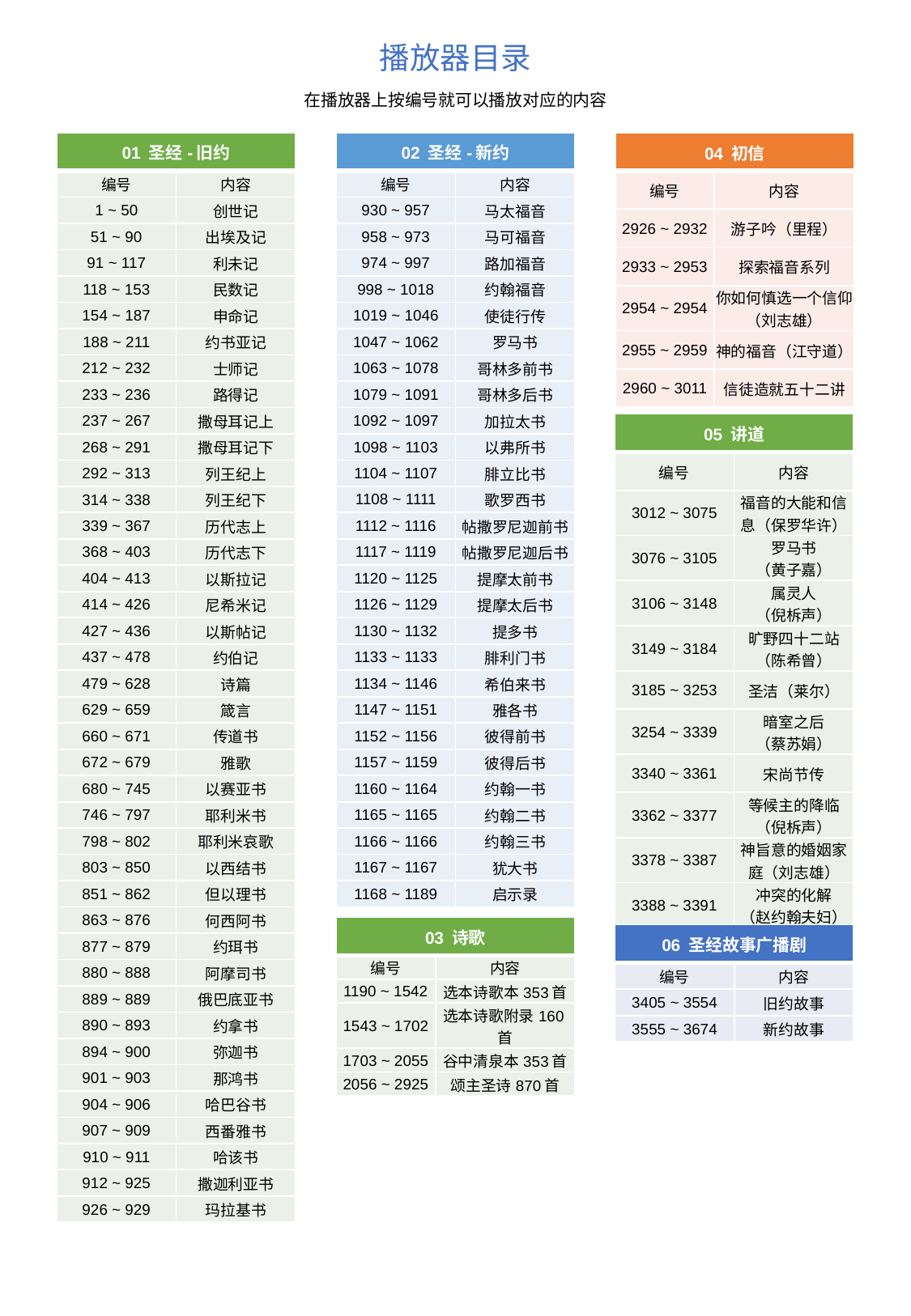

播放器目录
在播放器上按编号就可以播放对应的内容
| 01 圣经-旧约 |  |
| --- | --- |
| 编号 | 内容 |
| 1 ~ 50 | 创世记 |
| 51 ~ 90 | 出埃及记 |
| 91 ~ 117 | 利未记 |
| 118 ~ 153 | 民数记 |
| 154 ~ 187 | 申命记 |
| 188 ~ 211 | 约书亚记 |
| 212 ~ 232 | 士师记 |
| 233 ~ 236 | 路得记 |
| 237 ~ 267 | 撒母耳记上 |
| 268 ~ 291 | 撒母耳记下 |
| 292 ~ 313 | 列王纪上 |
| 314 ~ 338 | 列王纪下 |
| 339 ~ 367 | 历代志上 |
| 368 ~ 403 | 历代志下 |
| 404 ~ 413 | 以斯拉记 |
| 414 ~ 426 | 尼希米记 |
| 427 ~ 436 | 以斯帖记 |
| 437 ~ 478 | 约伯记 |
| 479 ~ 628 | 诗篇 |
| 629 ~ 659 | 箴言 |
| 660 ~ 671 | 传道书 |
| 672 ~ 679 | 雅歌 |
| 680 ~ 745 | 以赛亚书 |
| 746 ~ 797 | 耶利米书 |
| 798 ~ 802 | 耶利米哀歌 |
| 803 ~ 850 | 以西结书 |
| 851 ~ 862 | 但以理书 |
| 863 ~ 876 | 何西阿书 |
| 877 ~ 879 | 约珥书 |
| 880 ~ 888 | 阿摩司书 |
| 889 ~ 889 | 俄巴底亚书 |
| 890 ~ 893 | 约拿书 |
| 894 ~ 900 | 弥迦书 |
| 901 ~ 903 | 那鸿书 |
| 904 ~ 906 | 哈巴谷书 |
| 907 ~ 909 | 西番雅书 |
| 910 ~ 911 | 哈该书 |
| 912 ~ 925 | 撒迦利亚书 |
| 926 ~ 929 | 玛拉基书 |
| 02 圣经-新约 |  |
| --- | --- |
| 编号 | 内容 |
| 930 ~ 957 | 马太福音 |
| 958 ~ 973 | 马可福音 |
| 974 ~ 997 | 路加福音 |
| 998 ~ 1018 | 约翰福音 |
| 1019 ~ 1046 | 使徒行传 |
| 1047 ~ 1062 | 罗马书 |
| 1063 ~ 1078 | 哥林多前书 |
| 1079 ~ 1091 | 哥林多后书 |
| 1092 ~ 1097 | 加拉太书 |
| 1098 ~ 1103 | 以弗所书 |
| 1104 ~ 1107 | 腓立比书 |
| 1108 ~ 1111 | 歌罗西书 |
| 1112 ~ 1116 | 帖撒罗尼迦前书 |
| 1117 ~ 1119 | 帖撒罗尼迦后书 |
| 1120 ~ 1125 | 提摩太前书 |
| 1126 ~ 1129 | 提摩太后书 |
| 1130 ~ 1132 | 提多书 |
| 1133 ~ 1133 | 腓利门书 |
| 1134 ~ 1146 | 希伯来书 |
| 1147 ~ 1151 | 雅各书 |
| 1152 ~ 1156 | 彼得前书 |
| 1157 ~ 1159 | 彼得后书 |
| 1160 ~ 1164 | 约翰一书 |
| 1165 ~ 1165 | 约翰二书 |
| 1166 ~ 1166 | 约翰三书 |
| 1167 ~ 1167 | 犹大书 |
| 1168 ~ 1189 | 启示录 |
| 04 初信 |  |
| --- | --- |
| 编号 | 内容 |
| 2926 ~ 2932 | 游子吟（里程） |
| 2933 ~ 2953 | 探索福音系列 |
| 2954 ~ 2954 | 你如何慎选一个信仰（刘志雄） |
| 2955 ~ 2959 | 神的福音（江守道） |
| 2960 ~ 3011 | 信徒造就五十二讲 |
| 05 讲道 |  |
| --- | --- |
| 编号 | 内容 |
| 3012 ~ 3075 | 福音的大能和信息（保罗华许） |
| 3076 ~ 3105 | 罗马书 （黄子嘉） |
| 3106 ~ 3148 | 属灵人 （倪柝声） |
| 3149 ~ 3184 | 旷野四十二站（陈希曾） |
| 3185 ~ 3253 | 圣洁（莱尔） |
| 3254 ~ 3339 | 暗室之后 （蔡苏娟） |
| 3340 ~ 3361 | 宋尚节传 |
| 3362 ~ 3377 | 等候主的降临（倪柝声） |
| 3378 ~ 3387 | 神旨意的婚姻家庭（刘志雄） |
| 3388 ~ 3391 | 冲突的化解 （赵约翰夫妇） |
| 3392 ~ 3404 | 宋尚节讲道集 |
| 03 诗歌 |  |
| --- | --- |
| 编号 | 内容 |
| 1190 ~ 1542 | 选本诗歌本353首 |
| 1543 ~ 1702 | 选本诗歌附录160首 |
| 1703 ~ 2055 | 谷中清泉本353首 |
| 2056 ~ 2925 | 颂主圣诗870首 |
| 06 圣经故事广播剧 |  |
| --- | --- |
| 编号 | 内容 |
| 3405 ~ 3554 | 旧约故事 |
| 3555 ~ 3674 | 新约故事 |